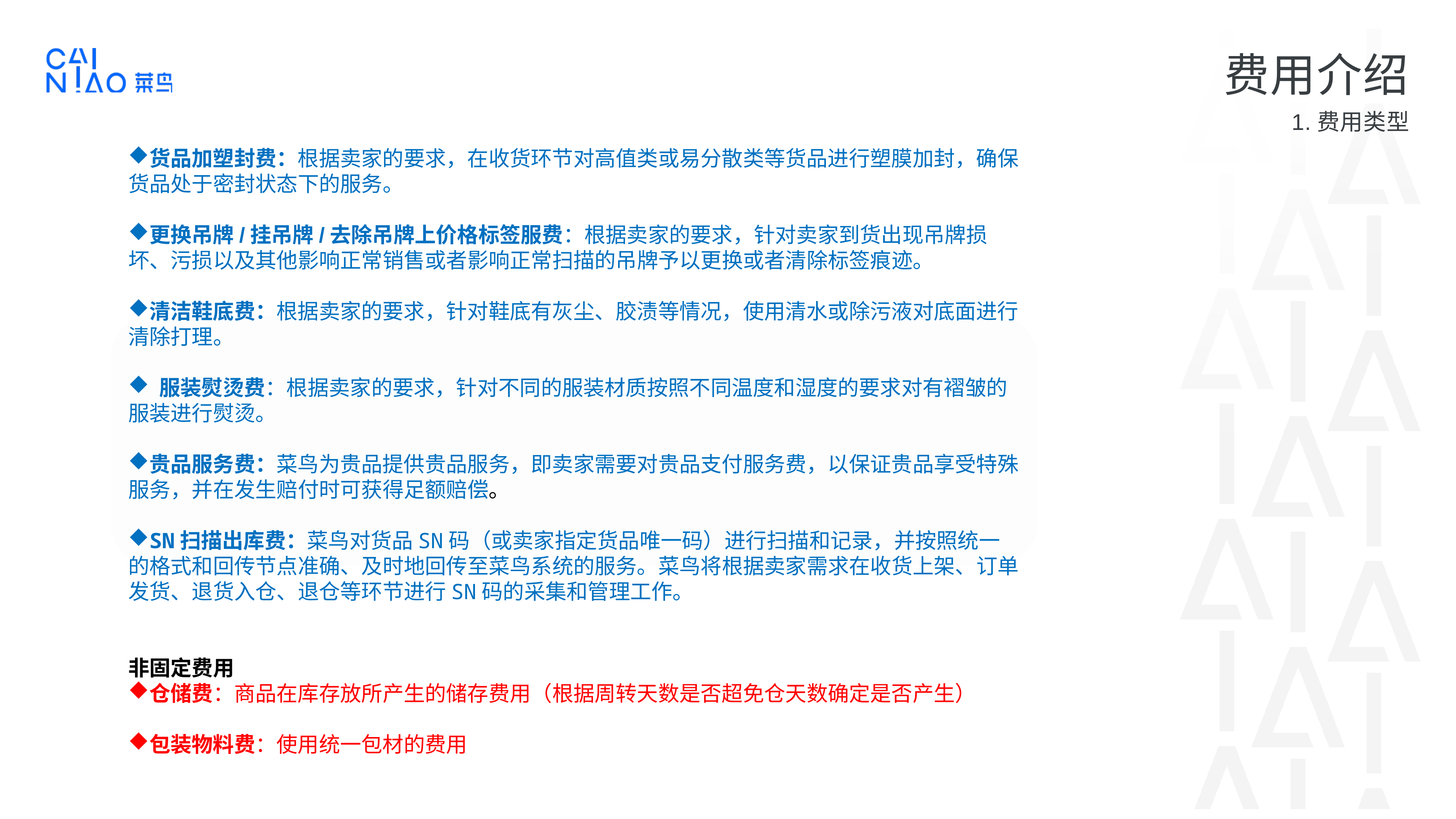

费用介绍
1.费用类型

货品加塑封费：根据卖家的要求，在收货环节对高值类或易分散类等货品进行塑膜加封，确保货品处于密封状态下的服务。

更换吊牌/挂吊牌/去除吊牌上价格标签服费：根据卖家的要求，针对卖家到货出现吊牌损坏、污损以及其他影响正常销售或者影响正常扫描的吊牌予以更换或者清除标签痕迹。

清洁鞋底费：根据卖家的要求，针对鞋底有灰尘、胶渍等情况，使用清水或除污液对底面进行清除打理。

 服装熨烫费：根据卖家的要求，针对不同的服装材质按照不同温度和湿度的要求对有褶皱的服装进行熨烫。

贵品服务费：菜鸟为贵品提供贵品服务，即卖家需要对贵品支付服务费，以保证贵品享受特殊服务，并在发生赔付时可获得足额赔偿。

SN扫描出库费：菜鸟对货品SN码（或卖家指定货品唯一码）进行扫描和记录，并按照统一的格式和回传节点准确、及时地回传至菜鸟系统的服务。菜鸟将根据卖家需求在收货上架、订单发货、退货入仓、退仓等环节进行SN码的采集和管理工作。

非固定费用
仓储费：商品在库存放所产生的储存费用（根据周转天数是否超免仓天数确定是否产生）

包装物料费：使用统一包材的费用